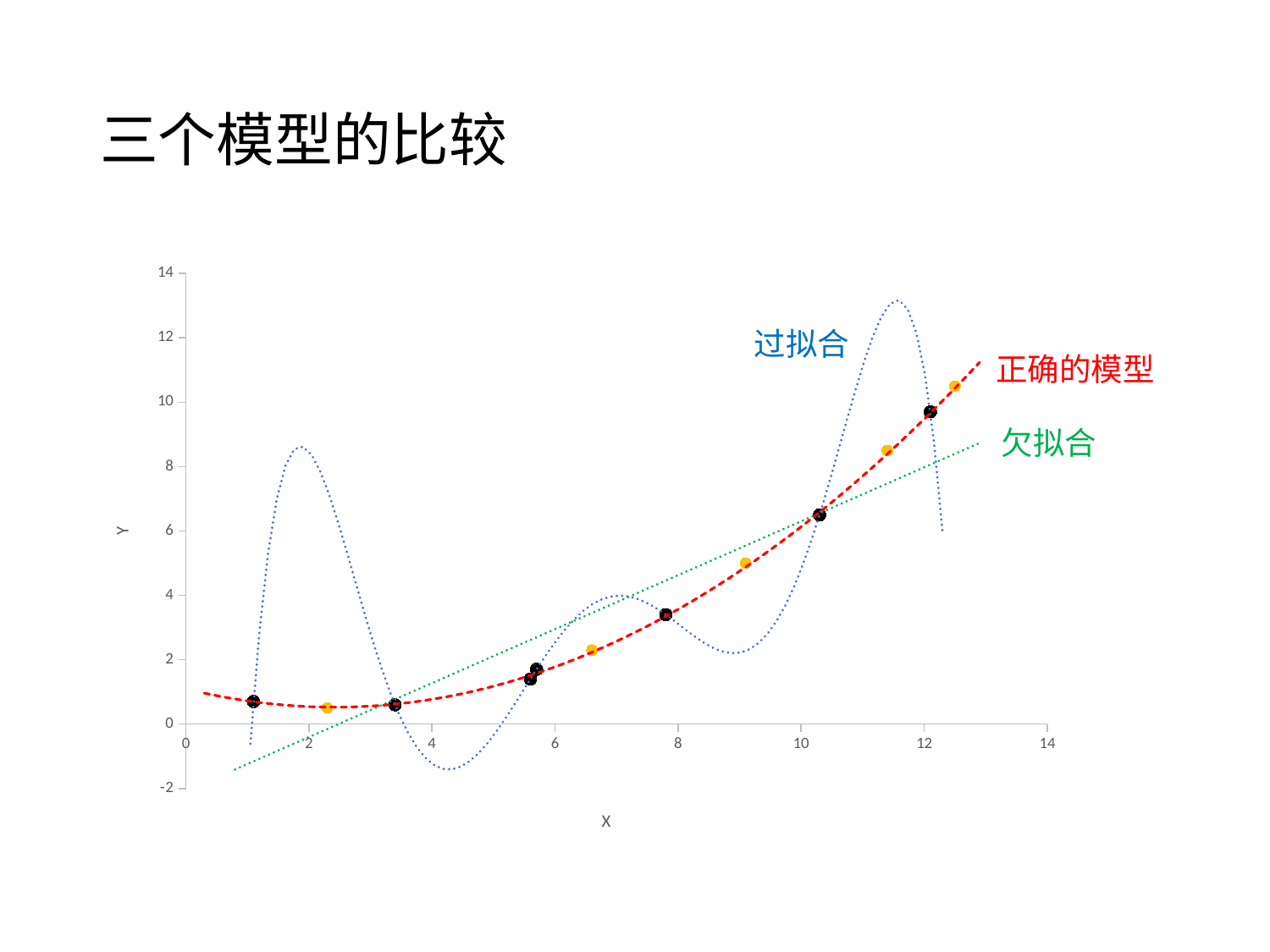

# 三个模型的比较

### Chart

| Category |  |  |  |  |
|---|---|---|---|---|
过拟合
正确的模型
欠拟合